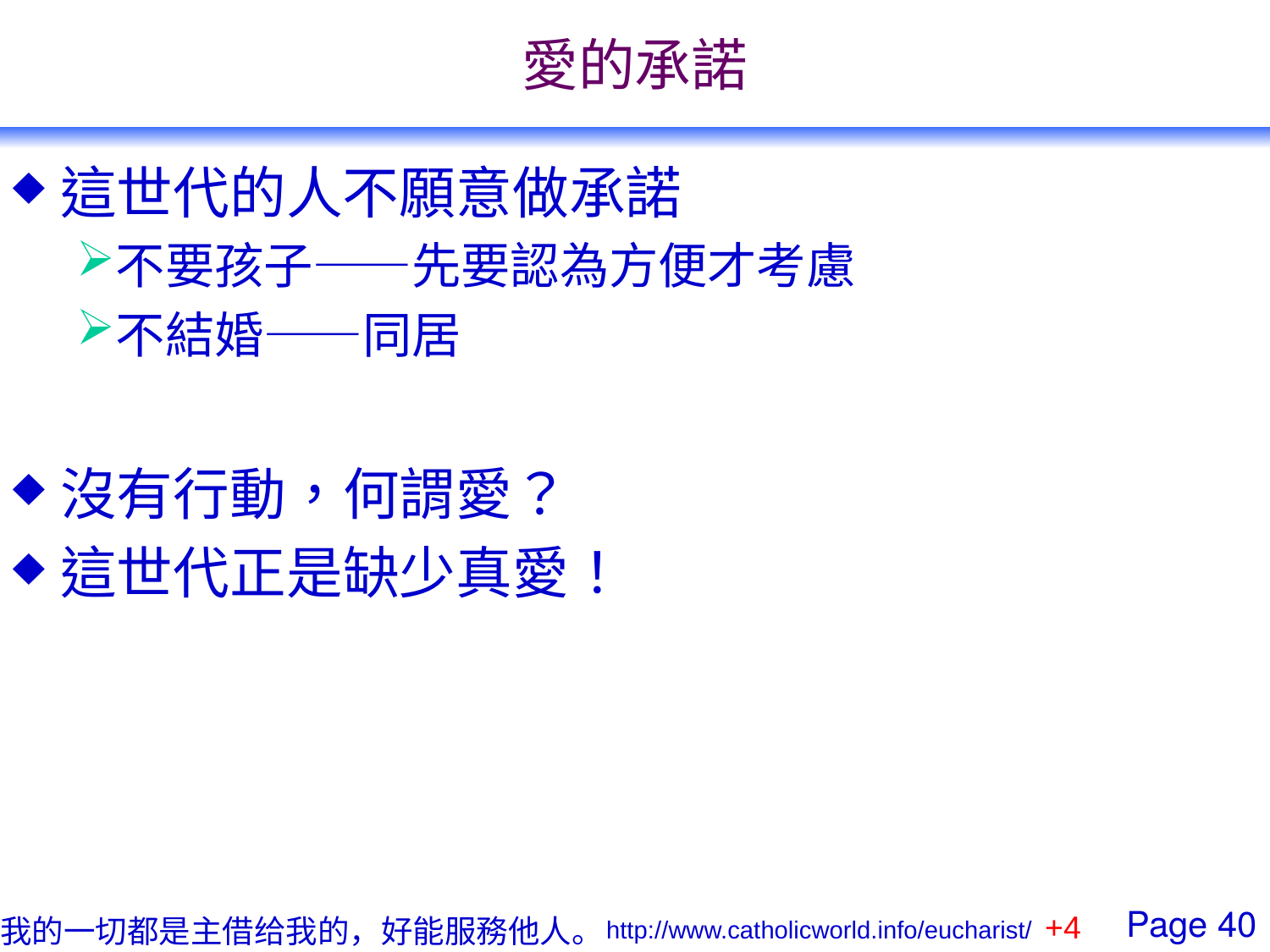

# 愛的承諾
這世代的人不願意做承諾
不要孩子——先要認為方便才考慮
不結婚——同居

沒有行動，何謂愛？
這世代正是缺少真愛！
+4